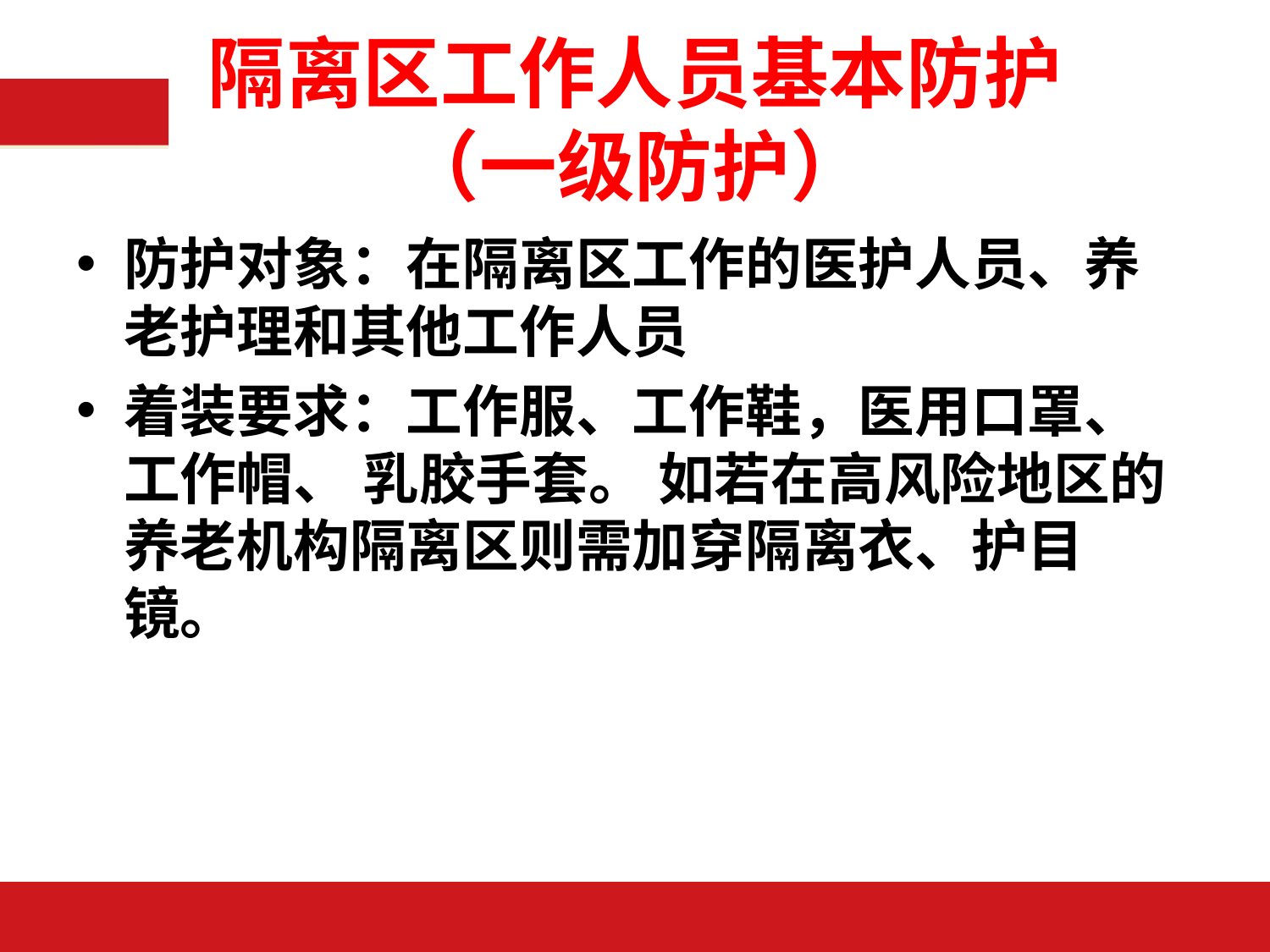

# 隔离区工作人员基本防护（一级防护）
防护对象：在隔离区工作的医护人员、养老护理和其他工作人员
着装要求：工作服、工作鞋，医用口罩、工作帽、 乳胶手套。 如若在高风险地区的养老机构隔离区则需加穿隔离衣、护目镜。